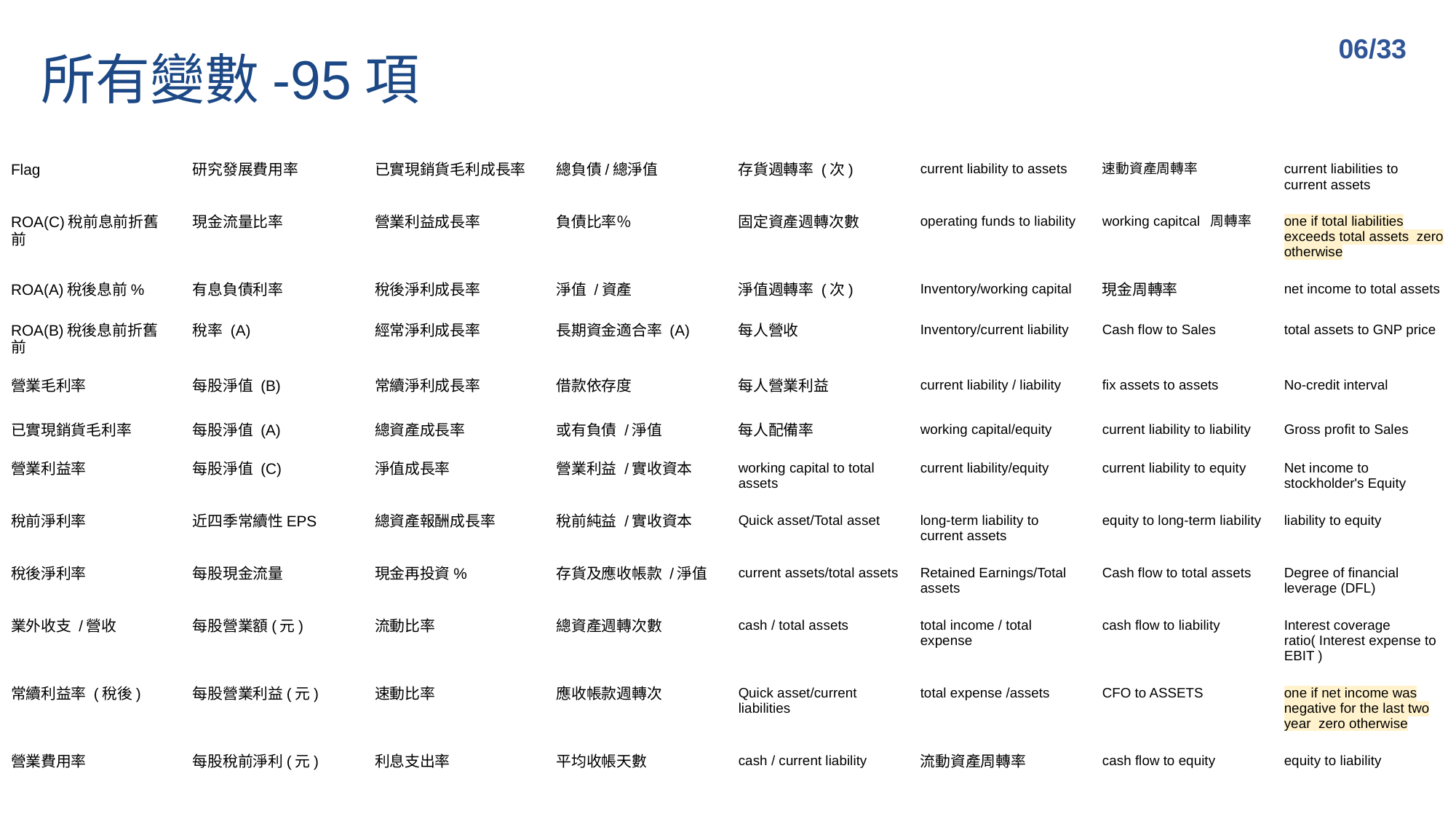

06/33
所有變數-95項
| Flag | 研究發展費用率 | 已實現銷貨毛利成長率 | 總負債/總淨值 | 存貨週轉率 (次) | current liability to assets | 速動資產周轉率 | current liabilities to current assets |
| --- | --- | --- | --- | --- | --- | --- | --- |
| ROA(C)稅前息前折舊前 | 現金流量比率 | 營業利益成長率 | 負債比率％ | 固定資產週轉次數 | operating funds to liability | working capitcal 周轉率 | one if total liabilities exceeds total assets zero otherwise |
| ROA(A)稅後息前% | 有息負債利率 | 稅後淨利成長率 | 淨值 /資產 | 淨值週轉率 (次) | Inventory/working capital | 現金周轉率 | net income to total assets |
| ROA(B)稅後息前折舊前 | 稅率 (A) | 經常淨利成長率 | 長期資金適合率 (A) | 每人營收 | Inventory/current liability | Cash flow to Sales | total assets to GNP price |
| 營業毛利率 | 每股淨值 (B) | 常續淨利成長率 | 借款依存度 | 每人營業利益 | current liability / liability | fix assets to assets | No-credit interval |
| 已實現銷貨毛利率 | 每股淨值 (A) | 總資產成長率 | 或有負債 /淨值 | 每人配備率 | working capital/equity | current liability to liability | Gross profit to Sales |
| 營業利益率 | 每股淨值 (C) | 淨值成長率 | 營業利益 /實收資本 | working capital to total assets | current liability/equity | current liability to equity | Net income to stockholder's Equity |
| 稅前淨利率 | 近四季常續性EPS | 總資產報酬成長率 | 稅前純益 /實收資本 | Quick asset/Total asset | long-term liability to current assets | equity to long-term liability | liability to equity |
| 稅後淨利率 | 每股現金流量 | 現金再投資% | 存貨及應收帳款 /淨值 | current assets/total assets | Retained Earnings/Total assets | Cash flow to total assets | Degree of financial leverage (DFL) |
| 業外收支 /營收 | 每股營業額(元) | 流動比率 | 總資產週轉次數 | cash / total assets | total income / total expense | cash flow to liability | Interest coverage ratio( Interest expense to EBIT ) |
| 常續利益率 (稅後) | 每股營業利益(元) | 速動比率 | 應收帳款週轉次 | Quick asset/current liabilities | total expense /assets | CFO to ASSETS | one if net income was negative for the last two year zero otherwise |
| 營業費用率 | 每股稅前淨利(元) | 利息支出率 | 平均收帳天數 | cash / current liability | 流動資產周轉率 | cash flow to equity | equity to liability |